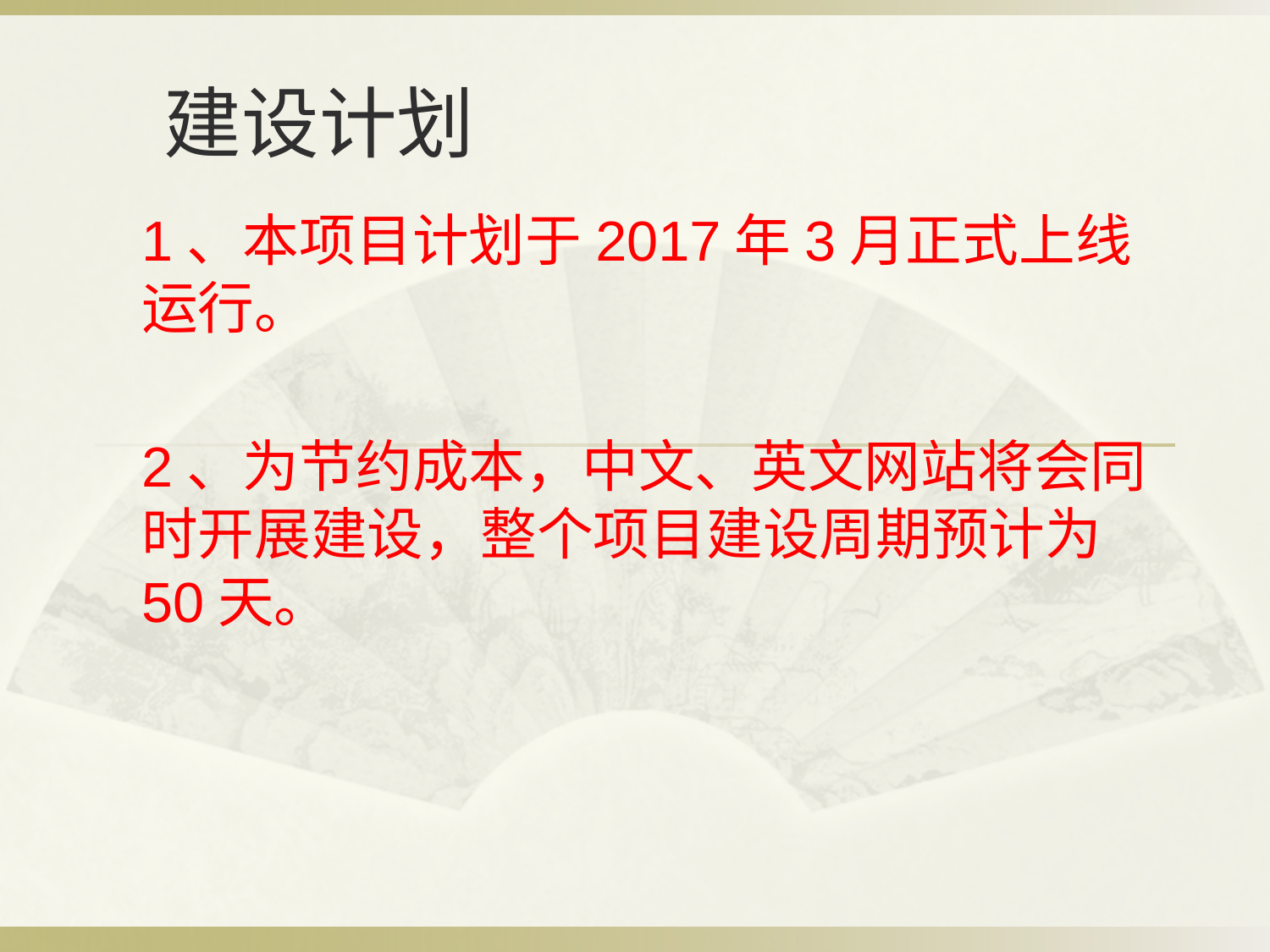

# 建设计划
1、本项目计划于2017年3月正式上线运行。

2、为节约成本，中文、英文网站将会同时开展建设，整个项目建设周期预计为50天。